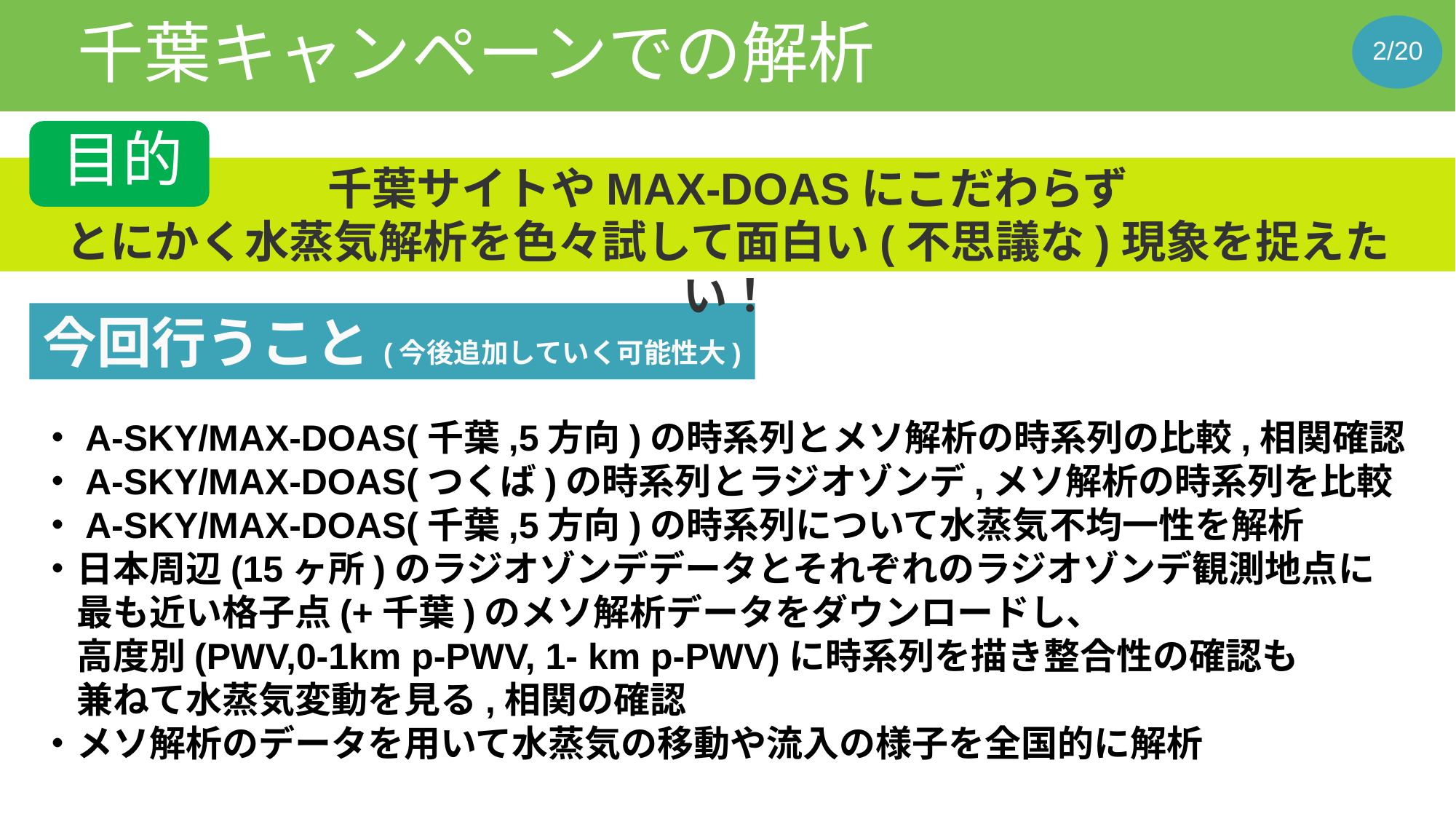

# 千葉キャンペーンでの解析

2/20
目的

千葉サイトやMAX-DOASにこだわらず
とにかく水蒸気解析を色々試して面白い(不思議な)現象を捉えたい！

今回行うこと(今後追加していく可能性大)
・A-SKY/MAX-DOAS(千葉,5方向)の時系列とメソ解析の時系列の比較,相関確認
・A-SKY/MAX-DOAS(つくば)の時系列とラジオゾンデ,メソ解析の時系列を比較
・A-SKY/MAX-DOAS(千葉,5方向)の時系列について水蒸気不均一性を解析
・日本周辺(15ヶ所)のラジオゾンデデータとそれぞれのラジオゾンデ観測地点に
　最も近い格子点(+千葉)のメソ解析データをダウンロードし、
　高度別(PWV,0-1km p-PWV, 1- km p-PWV)に時系列を描き整合性の確認も
　兼ねて水蒸気変動を見る,相関の確認
・メソ解析のデータを用いて水蒸気の移動や流入の様子を全国的に解析